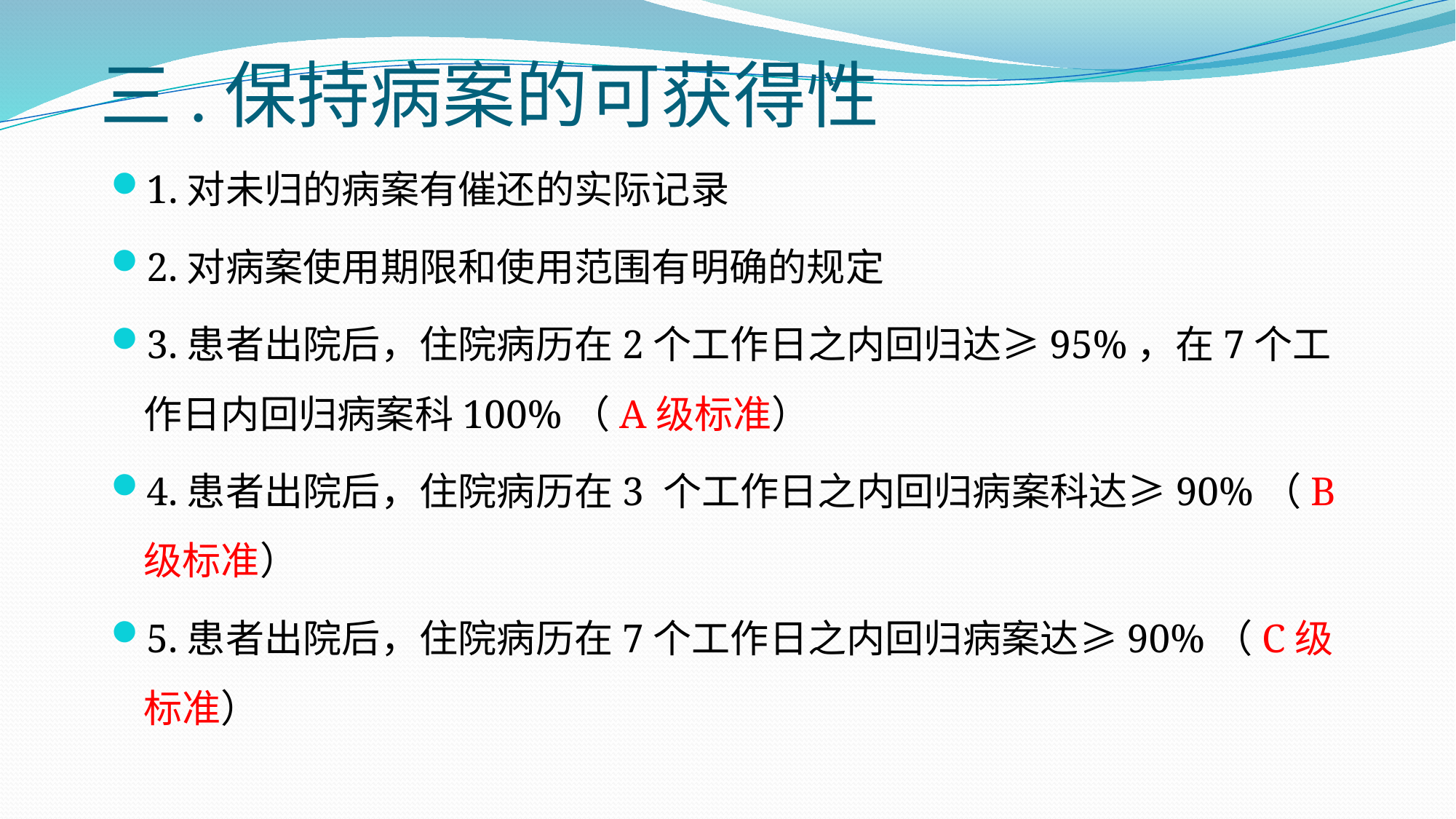

# 三.保持病案的可获得性
1.对未归的病案有催还的实际记录
2.对病案使用期限和使用范围有明确的规定
3.患者出院后，住院病历在2个工作日之内回归达≥95%，在7个工作日内回归病案科100%（A级标准）
4.患者出院后，住院病历在3 个工作日之内回归病案科达≥90%（B级标准）
5.患者出院后，住院病历在7个工作日之内回归病案达≥90%（C级标准）